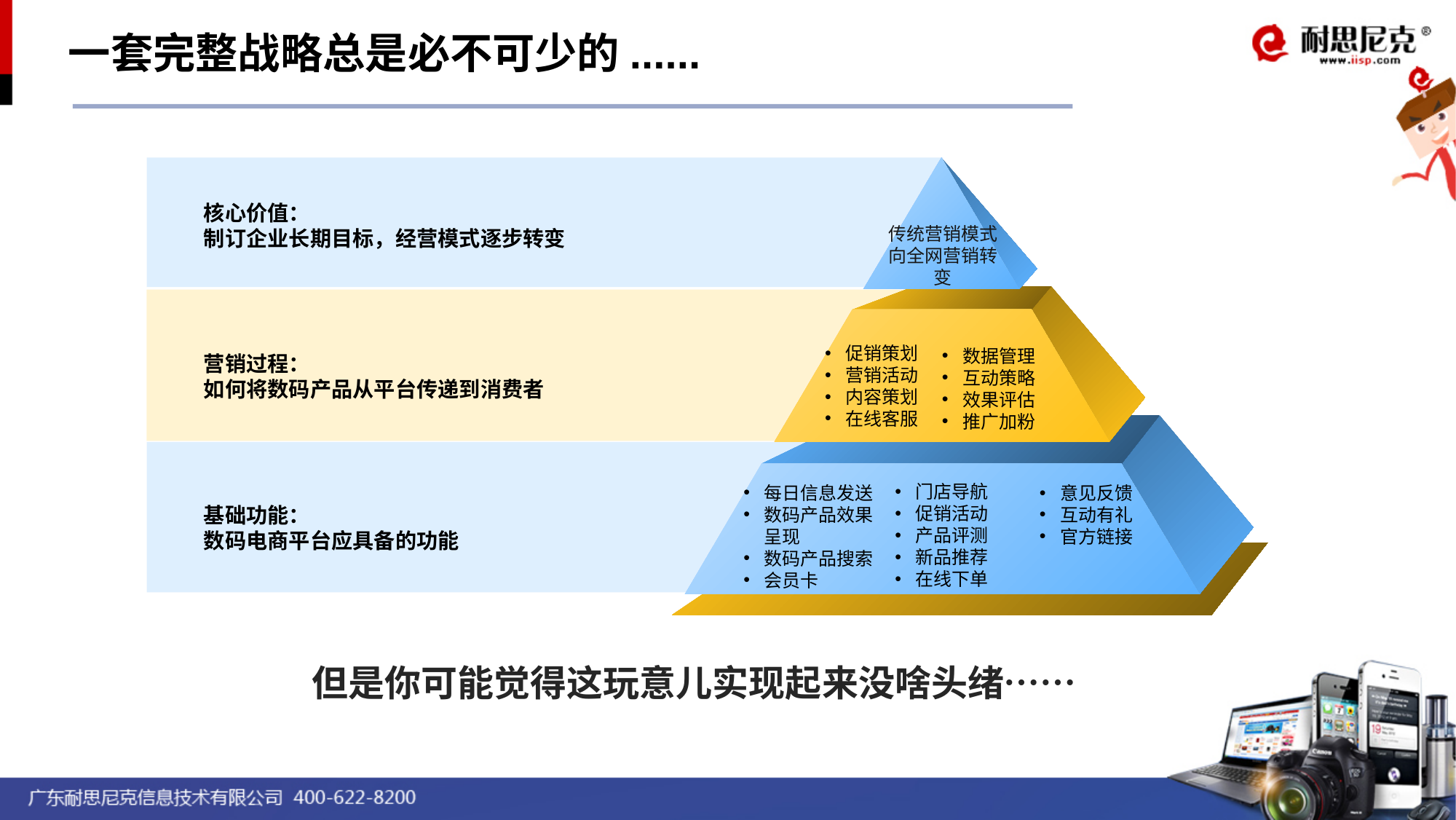

一套完整战略总是必不可少的......

核心价值：
制订企业长期目标，经营模式逐步转变
传统营销模式向全网营销转变

营销过程：
如何将数码产品从平台传递到消费者

基础功能：
数码电商平台应具备的功能

促销策划
营销活动
内容策划
在线客服
数据管理
互动策略
效果评估
推广加粉
门店导航
促销活动
产品评测
新品推荐
在线下单
每日信息发送
数码产品效果呈现
数码产品搜索
会员卡
意见反馈
互动有礼
官方链接
但是你可能觉得这玩意儿实现起来没啥头绪……